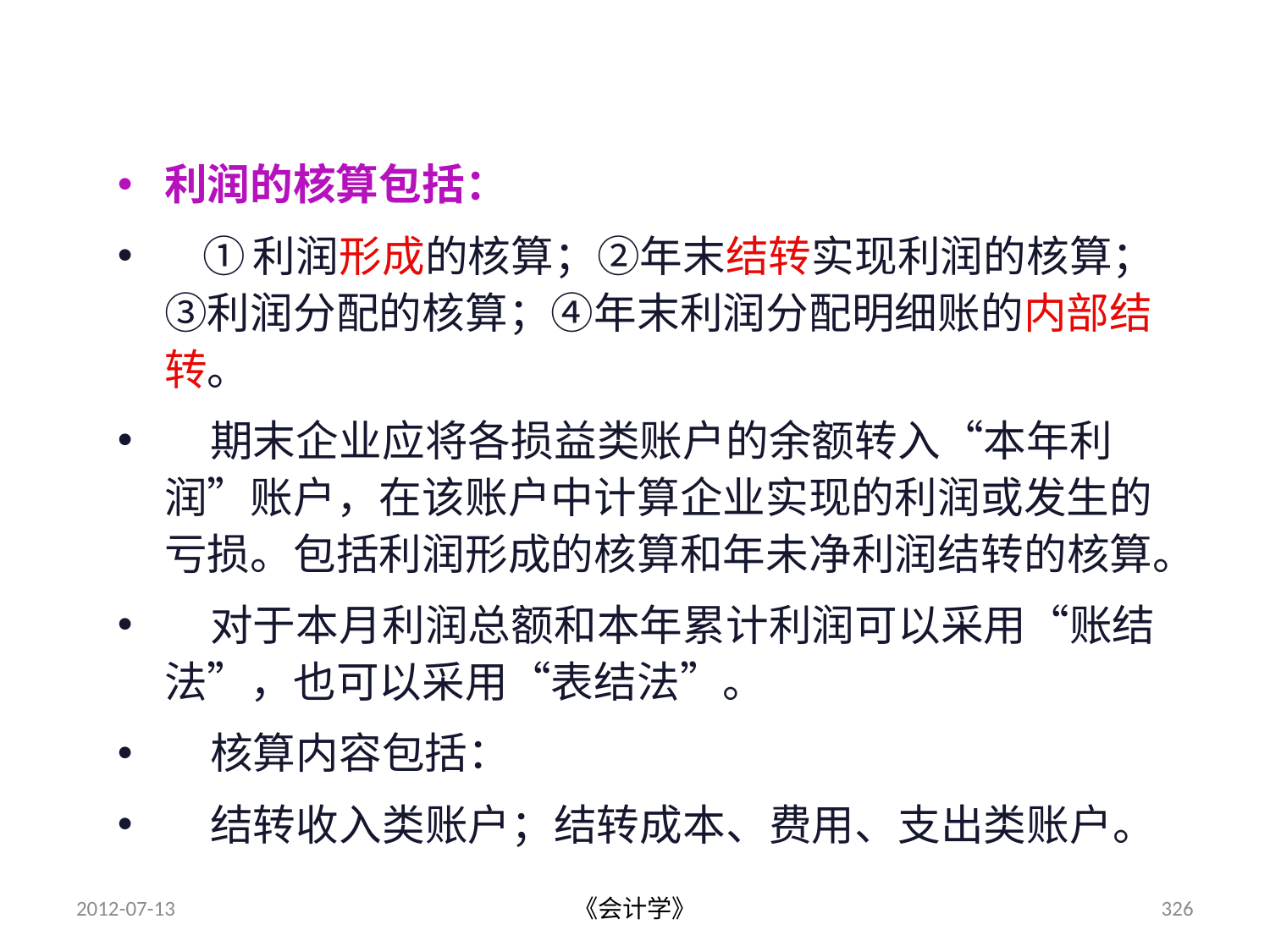

# 四、本年利润结算的会计处理
利润的核算包括：
    ①利润形成的核算；②年末结转实现利润的核算；③利润分配的核算；④年末利润分配明细账的内部结转。
    期末企业应将各损益类账户的余额转入“本年利润”账户，在该账户中计算企业实现的利润或发生的亏损。包括利润形成的核算和年未净利润结转的核算。
    对于本月利润总额和本年累计利润可以采用“账结法”，也可以采用“表结法”。
    核算内容包括：
    结转收入类账户；结转成本、费用、支出类账户。

2012-07-13
《会计学》
326